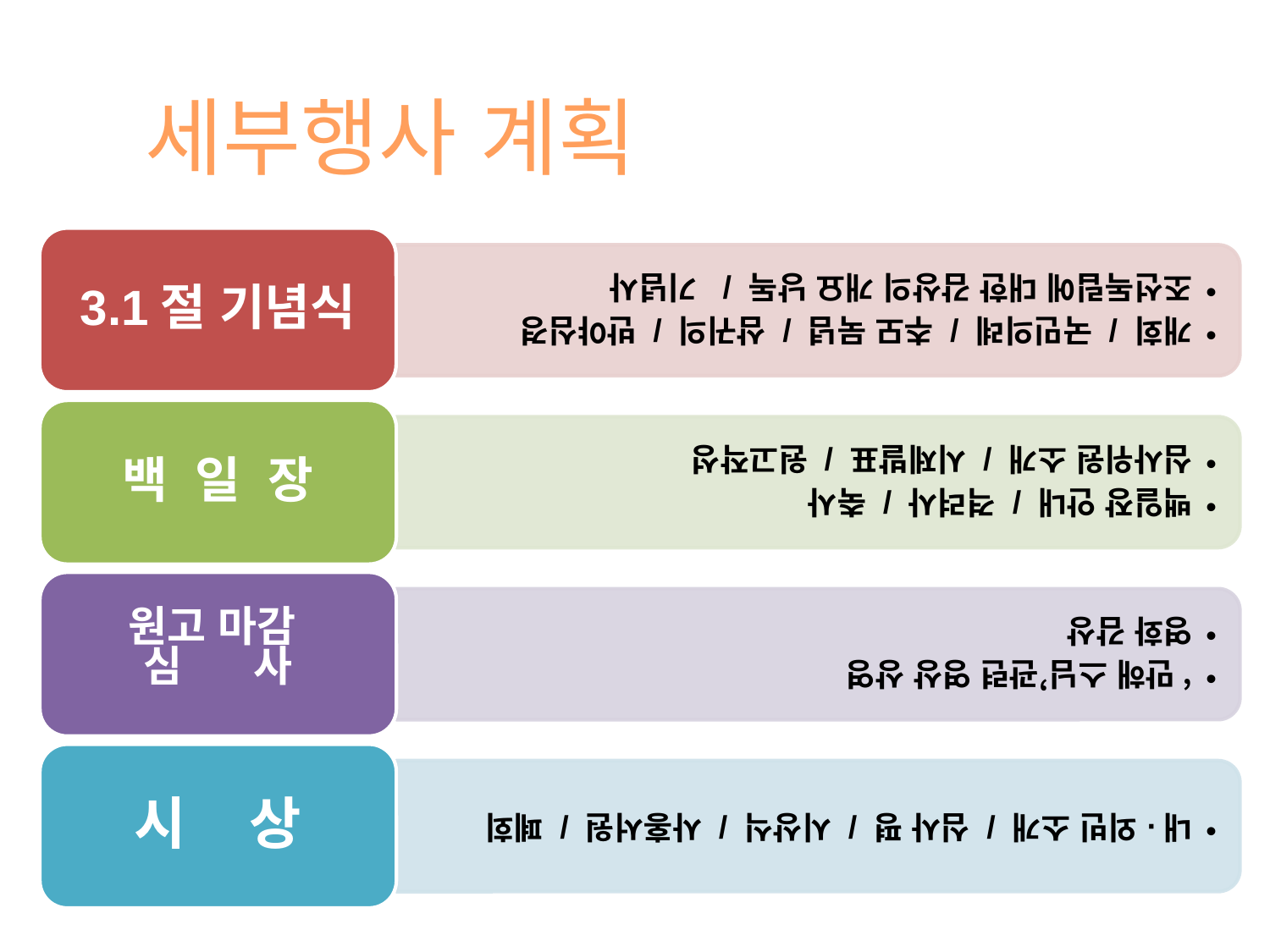

# 세부행사 계획
개회 / 국민의례 / 추모 묵념 / 삼귀의 / 반야심경
조선독립에 대한 감상의 개요 낭독 /  기념사
3.1절 기념식
백일장 안내 / 격려사 / 축사
심사위원 소개 / 시제발표 / 원고작성
백  일  장
‘만해 스님’관련 영상 상영
영화 감상
원고 마감
심      사
내·외빈 소개 / 심사 평 / 시상식 / 사홍서원 / 폐회
시    상